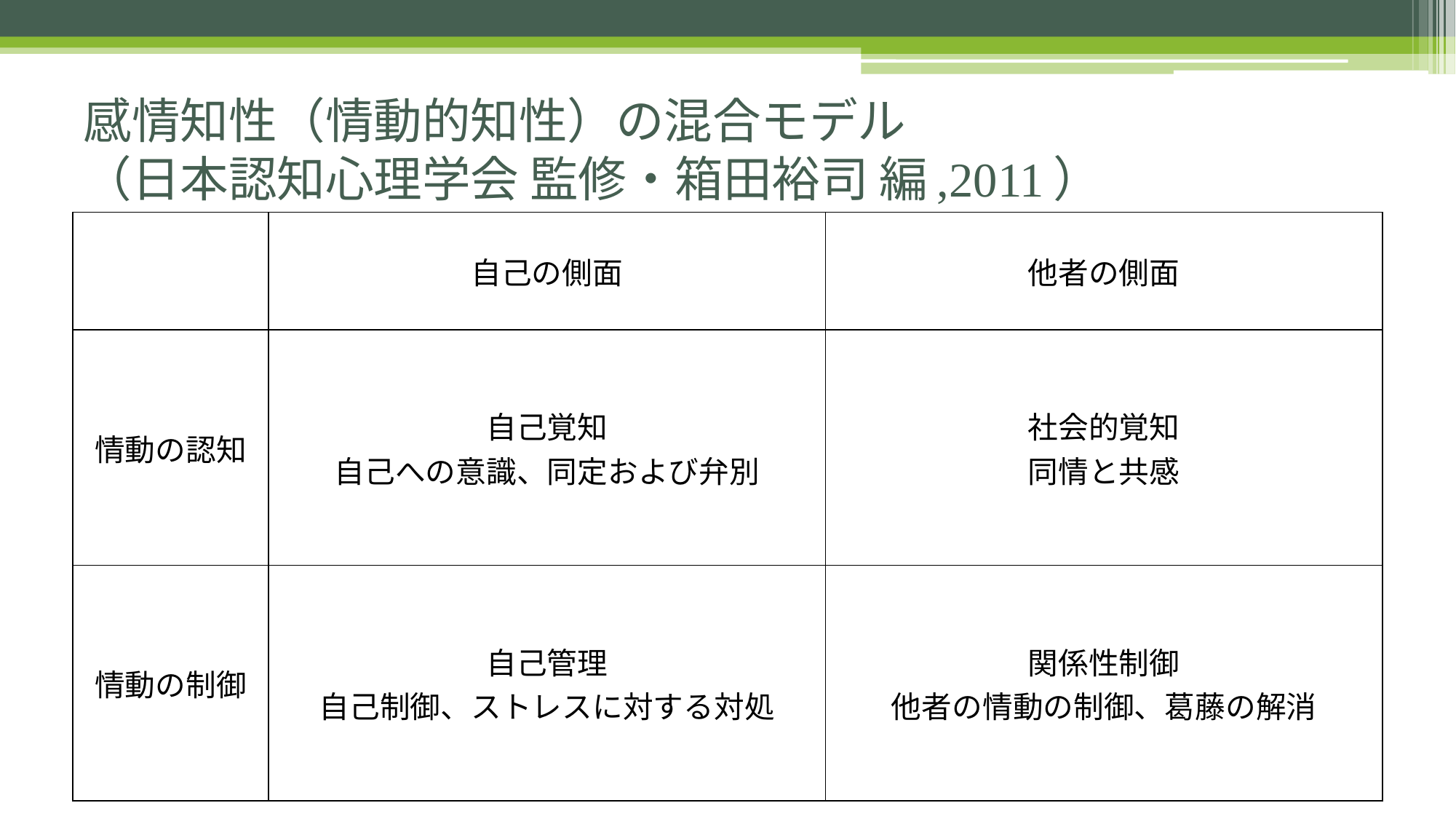

# 感情知性（情動的知性）の混合モデル （日本認知心理学会 監修・箱田裕司 編,2011）
|  | 自己の側面 | 他者の側面 |
| --- | --- | --- |
| 情動の認知 | 自己覚知 自己への意識、同定および弁別 | 社会的覚知 同情と共感 |
| 情動の制御 | 自己管理 自己制御、ストレスに対する対処 | 関係性制御 他者の情動の制御、葛藤の解消 |